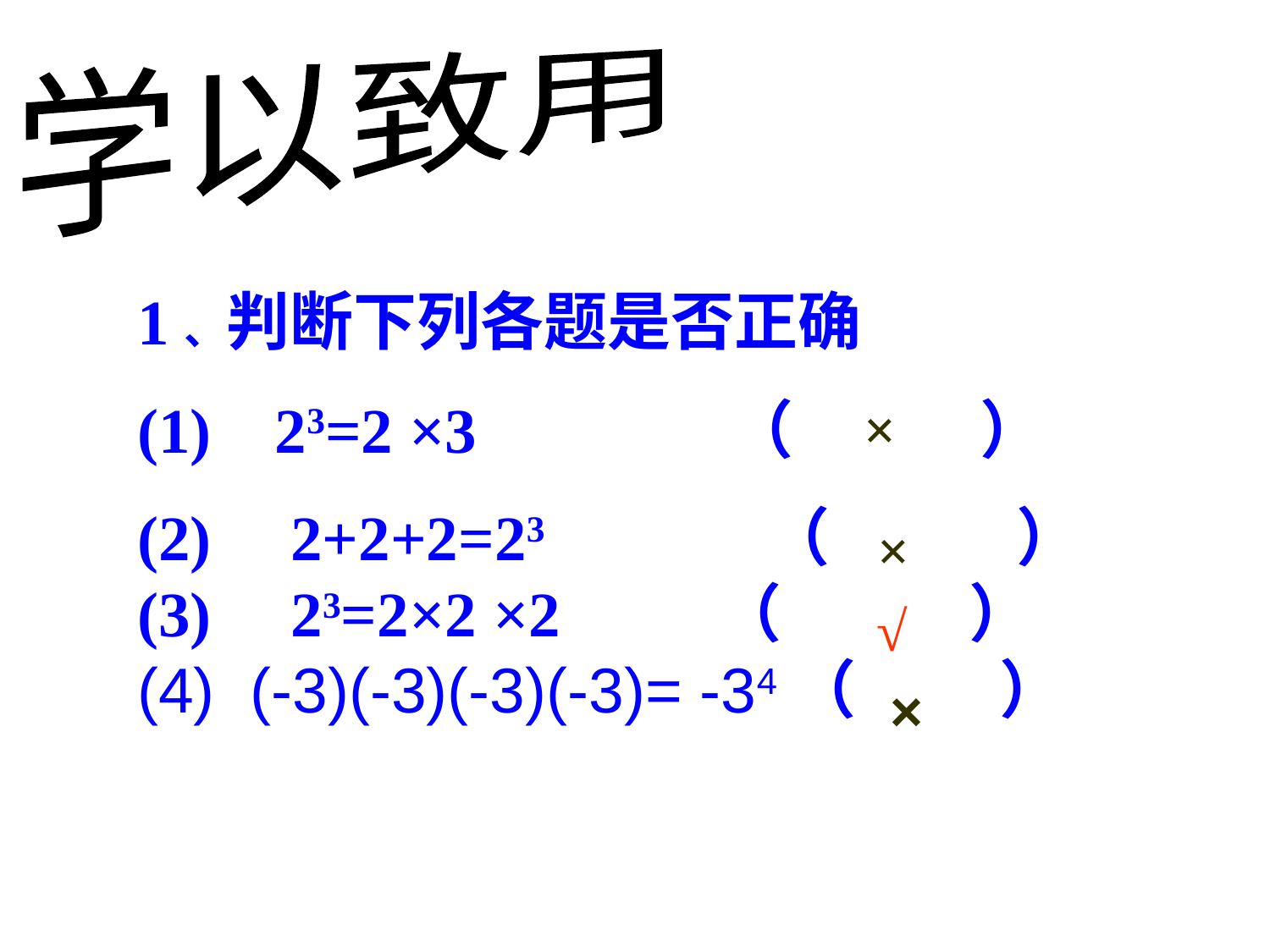

学以致用
1、判断下列各题是否正确
(1)    23=2 ×3               （             ）
(2)     2+2+2=23             （             ）
(3)     23=2×2 ×2         （             ）
(4)  (-3)(-3)(-3)(-3)= -34（          ）

×
×
√
×